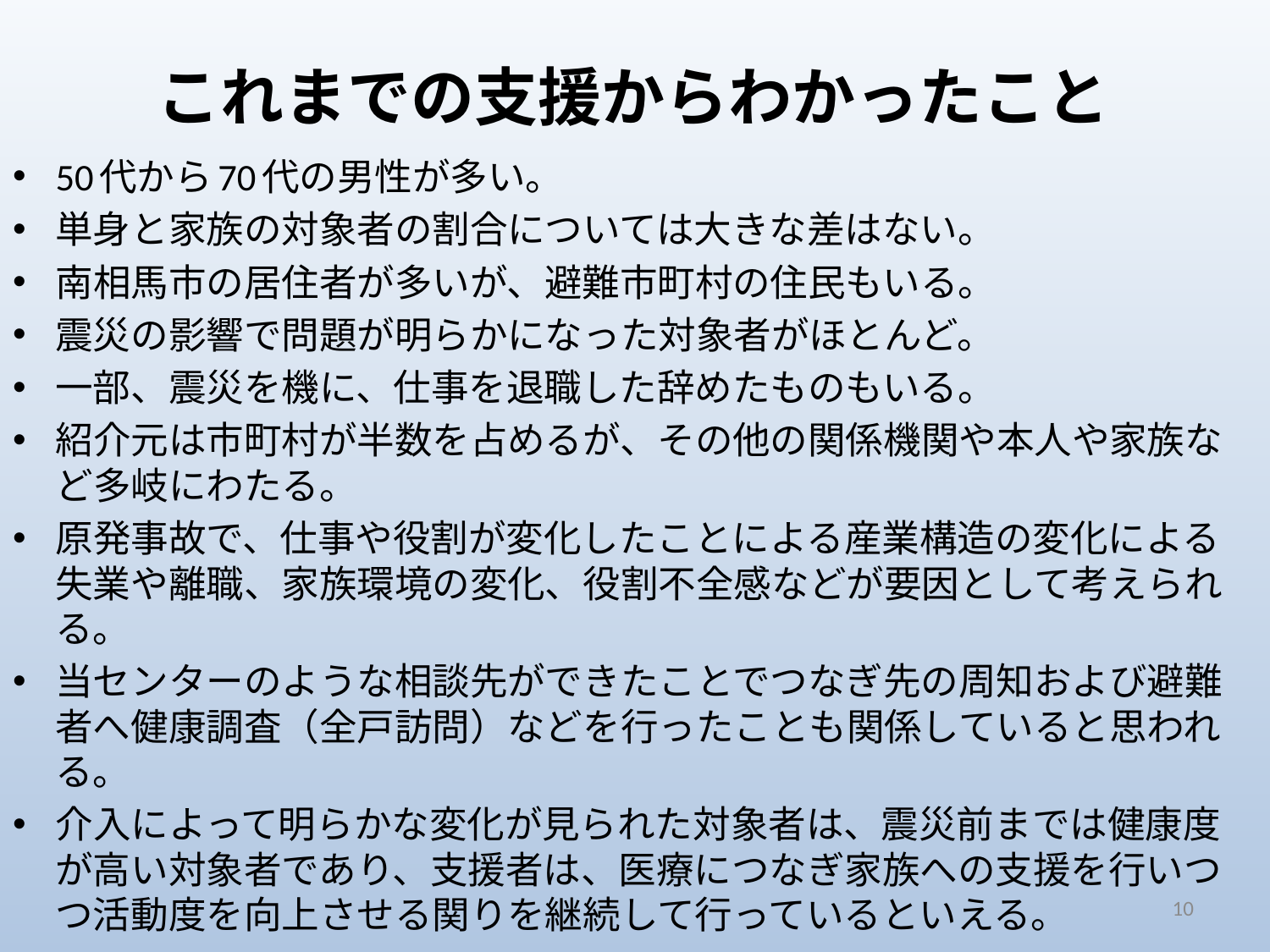

# これまでの支援からわかったこと
50代から70代の男性が多い。
単身と家族の対象者の割合については大きな差はない。
南相馬市の居住者が多いが、避難市町村の住民もいる。
震災の影響で問題が明らかになった対象者がほとんど。
一部、震災を機に、仕事を退職した辞めたものもいる。
紹介元は市町村が半数を占めるが、その他の関係機関や本人や家族など多岐にわたる。
原発事故で、仕事や役割が変化したことによる産業構造の変化による失業や離職、家族環境の変化、役割不全感などが要因として考えられる。
当センターのような相談先ができたことでつなぎ先の周知および避難者へ健康調査（全戸訪問）などを行ったことも関係していると思われる。
介入によって明らかな変化が見られた対象者は、震災前までは健康度が高い対象者であり、支援者は、医療につなぎ家族への支援を行いつつ活動度を向上させる関りを継続して行っているといえる。

10